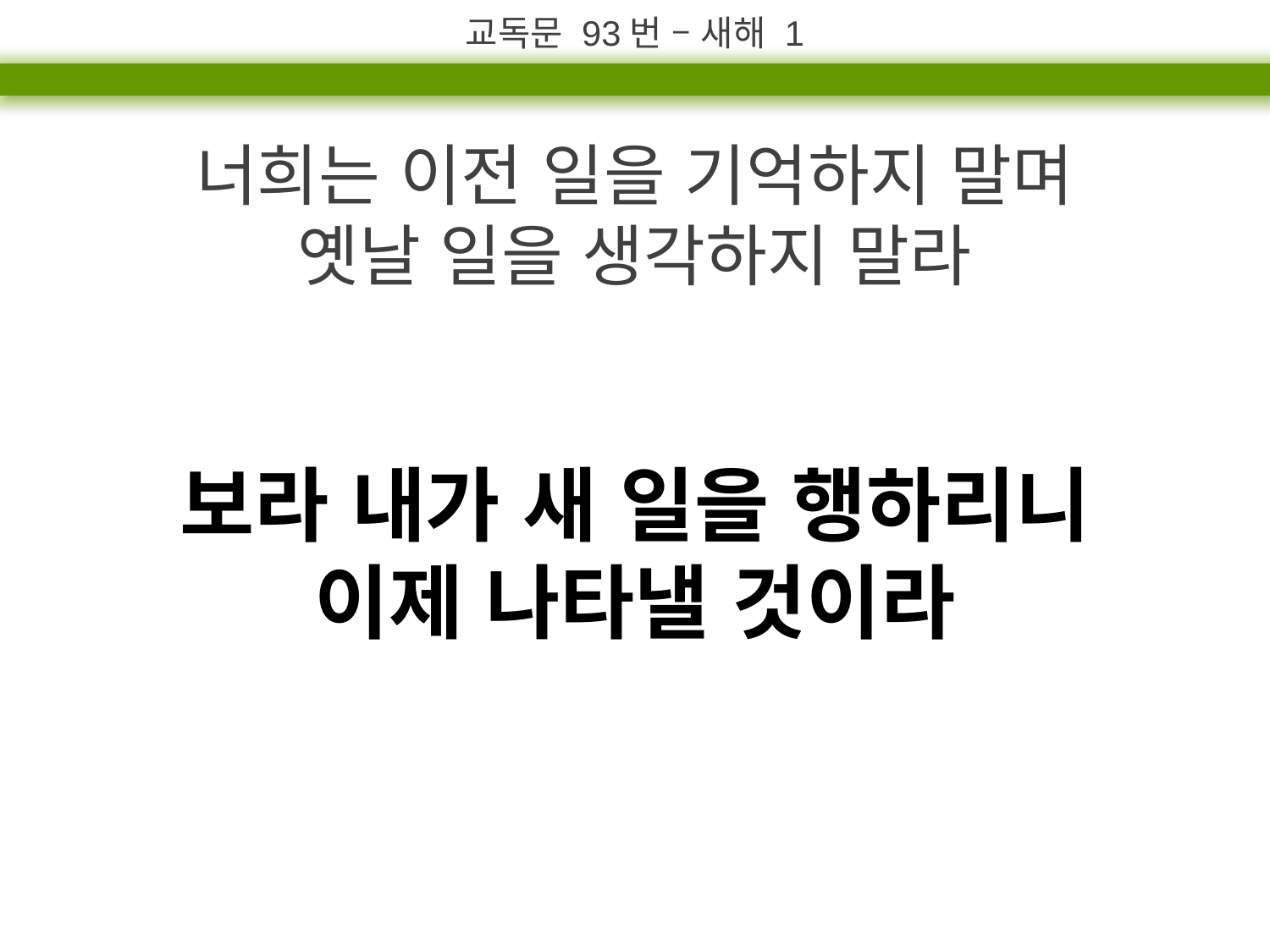

교독문 93번 – 새해 1

너희는 이전 일을 기억하지 말며
옛날 일을 생각하지 말라
보라 내가 새 일을 행하리니
이제 나타낼 것이라